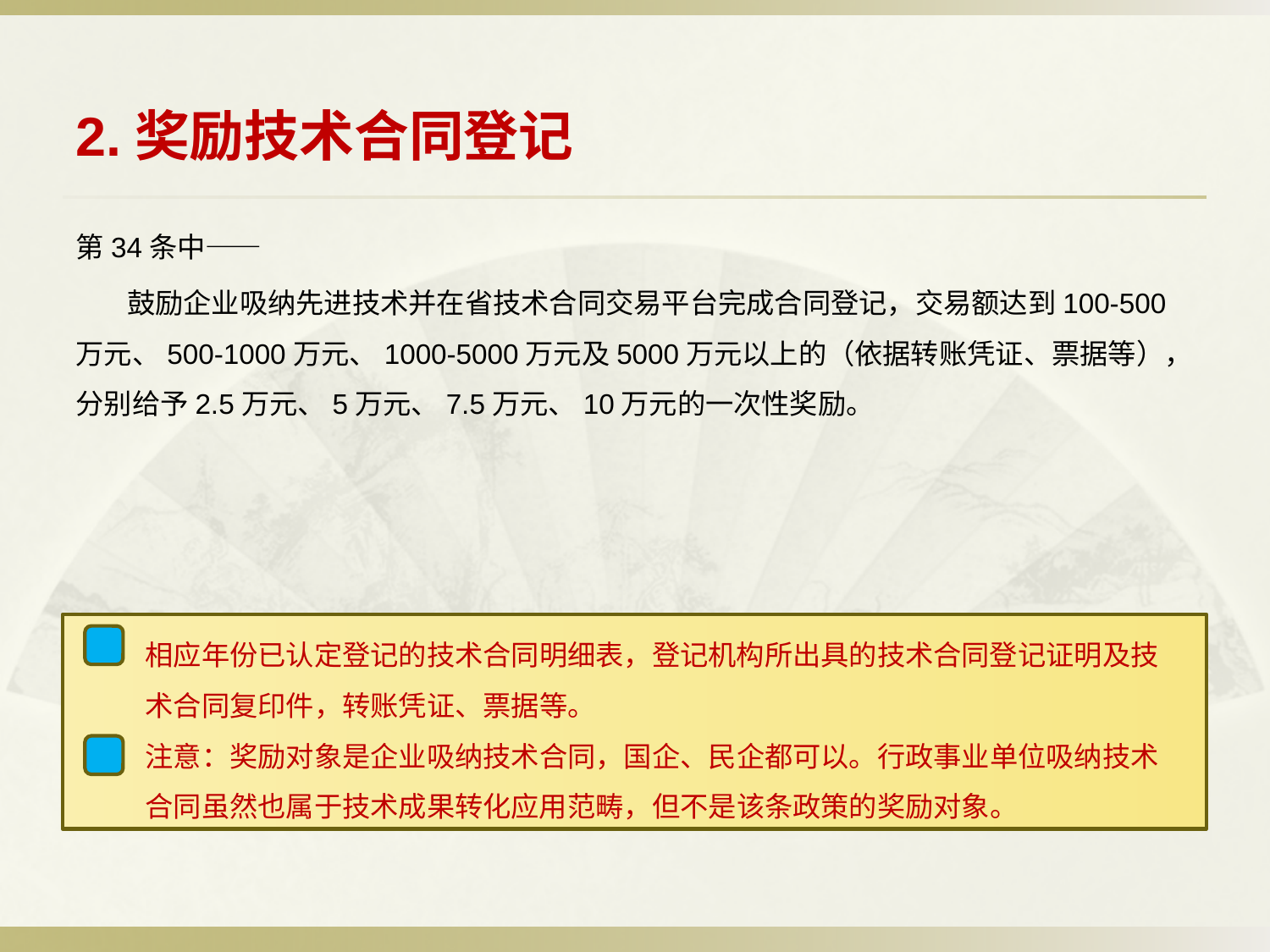

# 2.奖励技术合同登记
第34条中——
       鼓励企业吸纳先进技术并在省技术合同交易平台完成合同登记，交易额达到100-500万元、500-1000万元、1000-5000万元及5000万元以上的（依据转账凭证、票据等），分别给予2.5万元、5万元、7.5万元、10万元的一次性奖励。

          相应年份已认定登记的技术合同明细表，登记机构所出具的技术合同登记证明及技
          术合同复印件，转账凭证、票据等。
          注意：奖励对象是企业吸纳技术合同，国企、民企都可以。行政事业单位吸纳技术
          合同虽然也属于技术成果转化应用范畴，但不是该条政策的奖励对象。